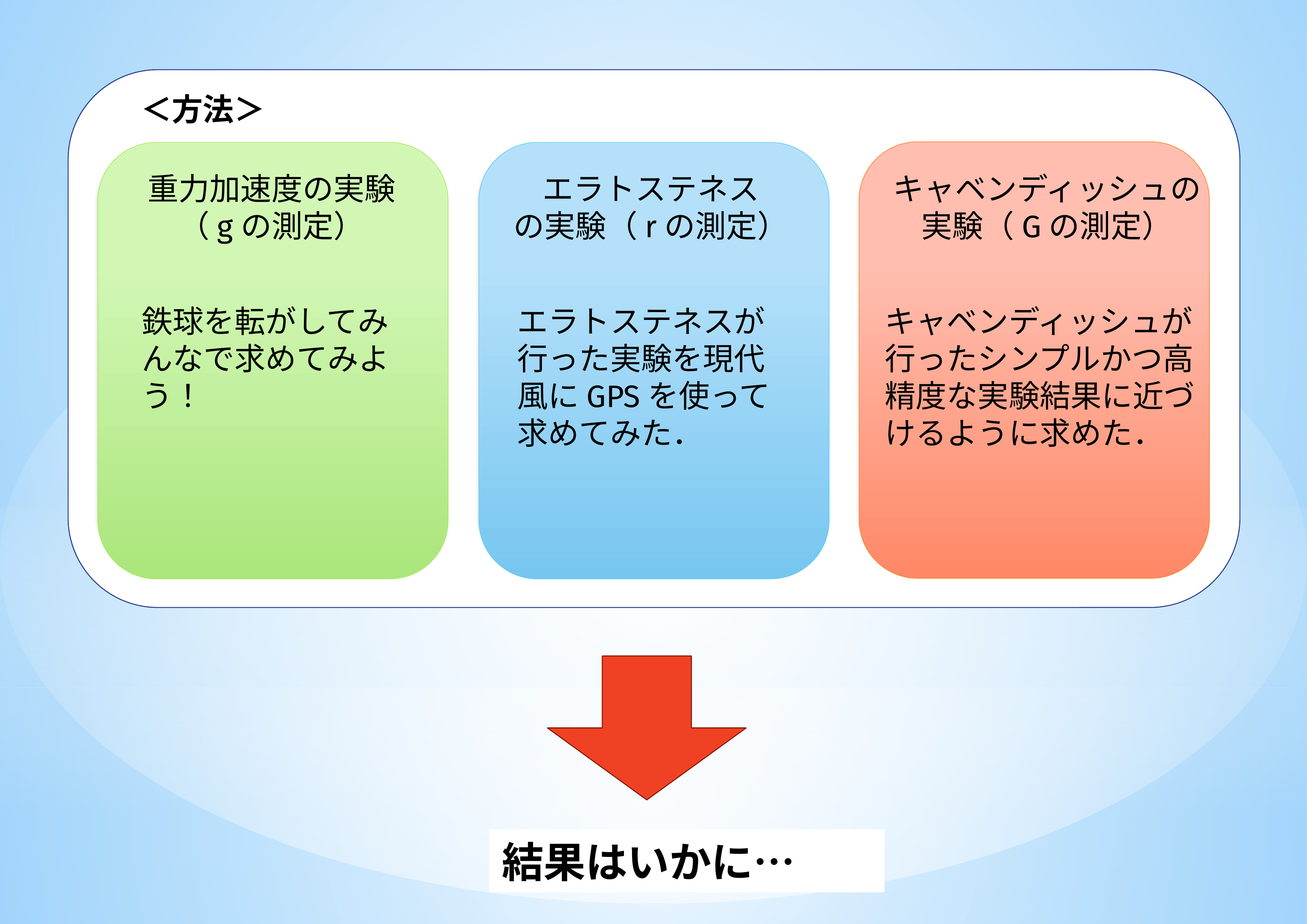

＜方法＞

重力加速度の実験
（gの測定）
エラトステネス
の実験（rの測定）
キャベンディッシュの実験（Gの測定）
G
鉄球を転がしてみんなで求めてみよう！
キャベンディッシュが行ったシンプルかつ高精度な実験結果に近づけるように求めた．
エラトステネスが行った実験を現代風にGPSを使って求めてみた．

結果はいかに…